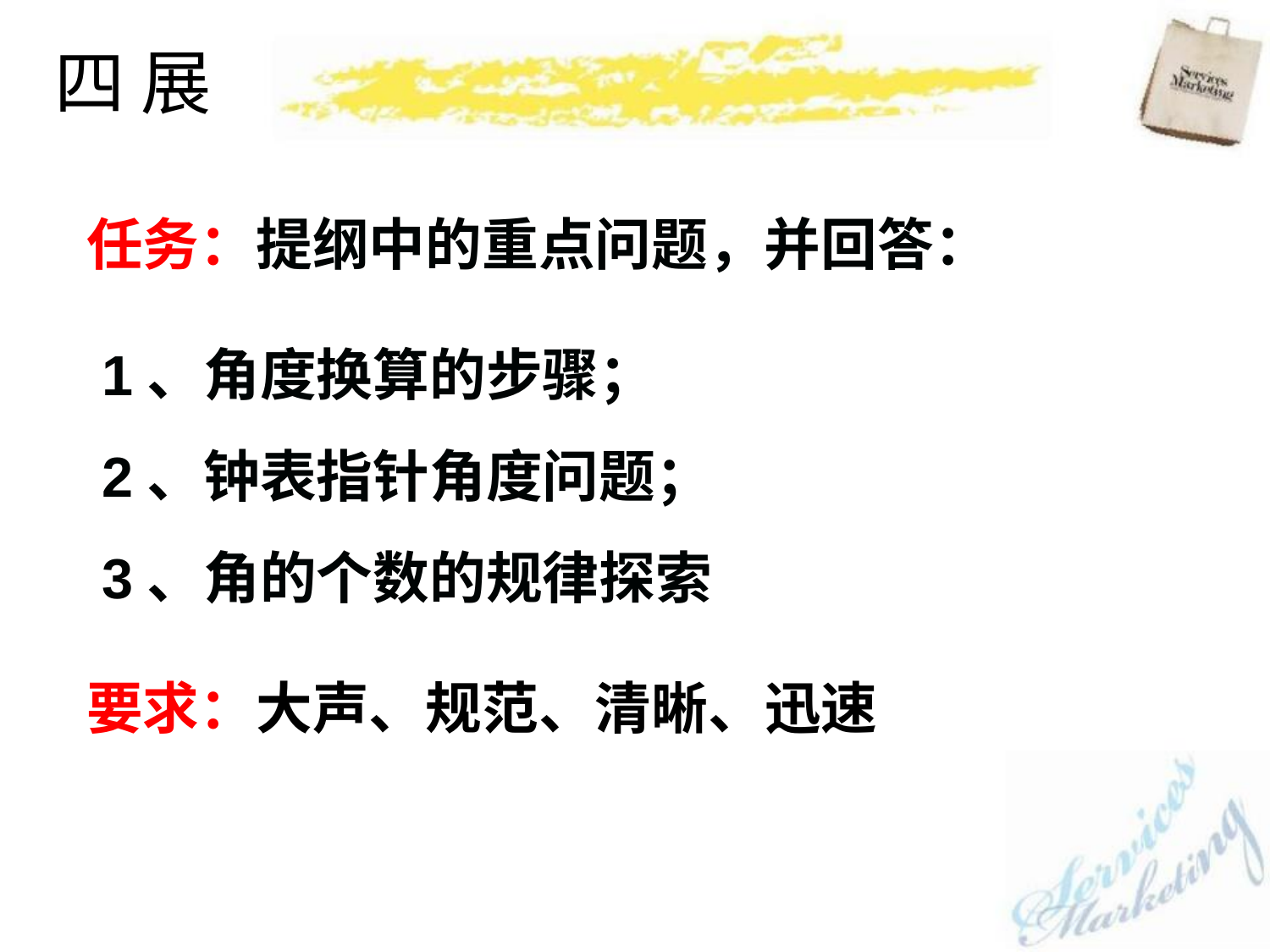

四 展
任务：提纲中的重点问题，并回答：
 1、角度换算的步骤；
 2、钟表指针角度问题；
 3、角的个数的规律探索
要求：大声、规范、清晰、迅速